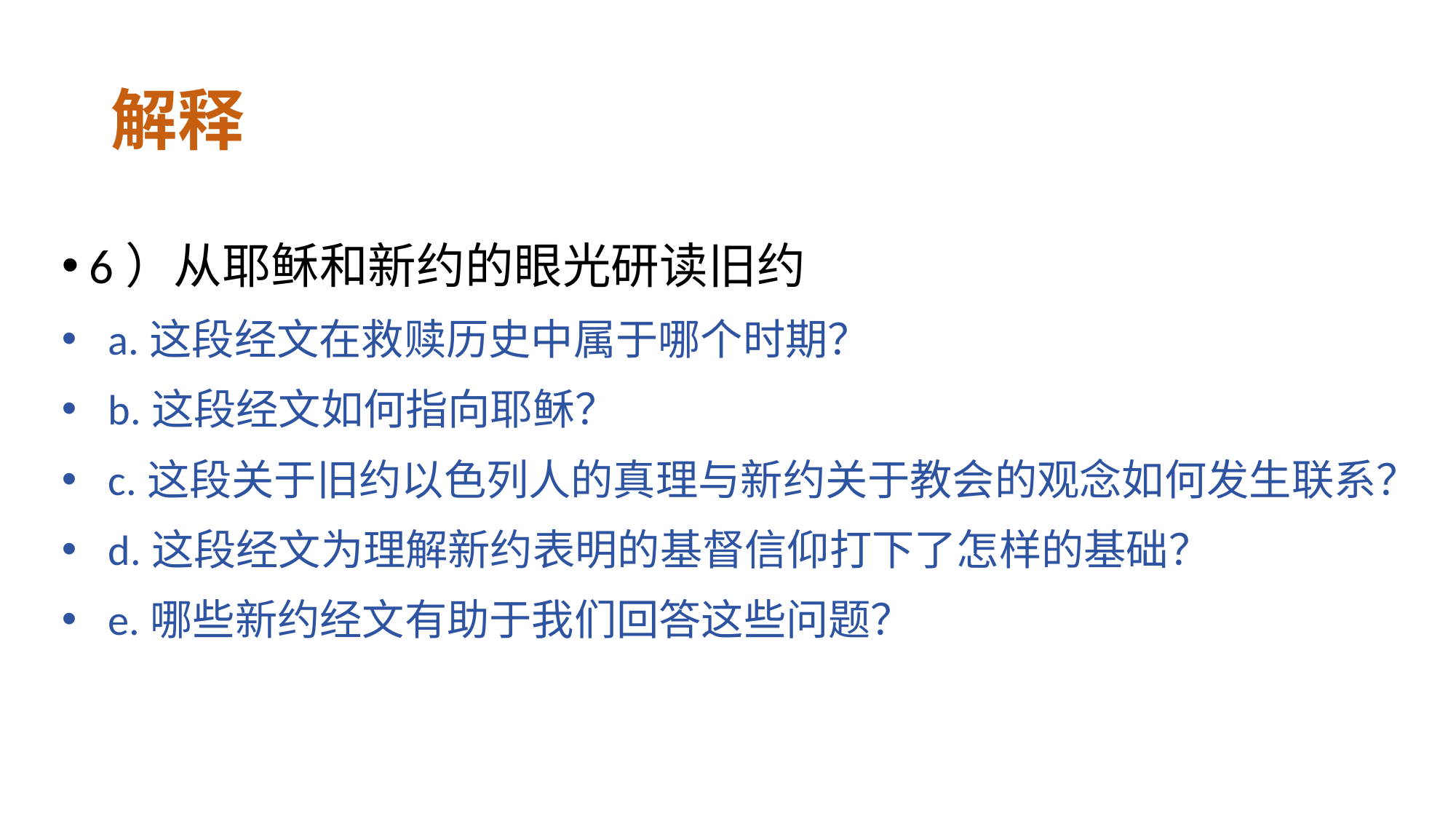

# 解释
6）从耶稣和新约的眼光研读旧约
  a.这段经文在救赎历史中属于哪个时期？
  b.这段经文如何指向耶稣？
  c.这段关于旧约以色列人的真理与新约关于教会的观念如何发生联系？
  d.这段经文为理解新约表明的基督信仰打下了怎样的基础？
  e.哪些新约经文有助于我们回答这些问题？